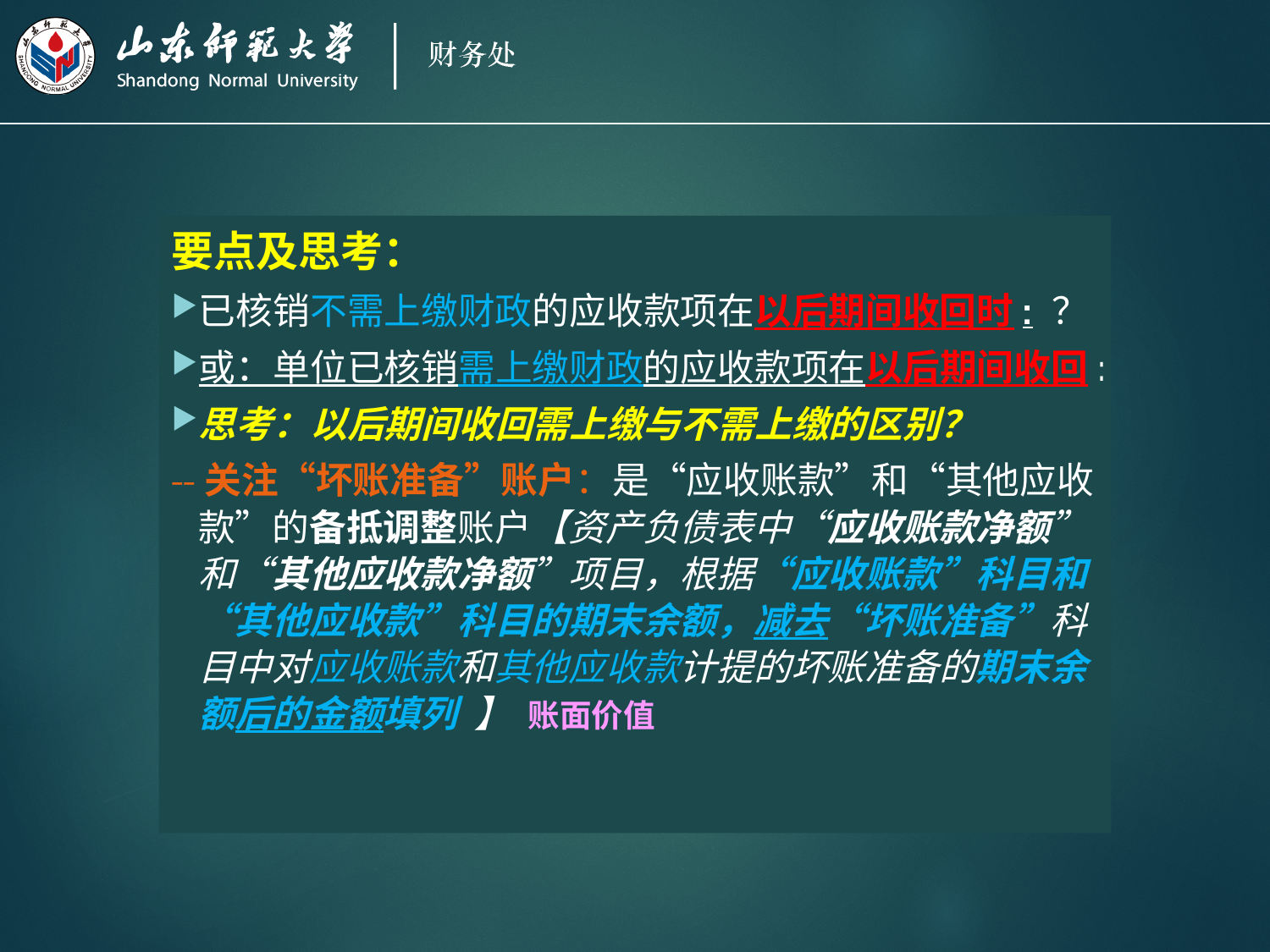

要点及思考：
已核销不需上缴财政的应收款项在以后期间收回时: ？
或：单位已核销需上缴财政的应收款项在以后期间收回:
思考：以后期间收回需上缴与不需上缴的区别？
--关注“坏账准备”账户：是“应收账款”和“其他应收款”的备抵调整账户【资产负债表中“应收账款净额”和“其他应收款净额”项目，根据“应收账款”科目和“其他应收款”科目的期末余额，减去“坏账准备”科目中对应收账款和其他应收款计提的坏账准备的期末余额后的金额填列  】  账面价值